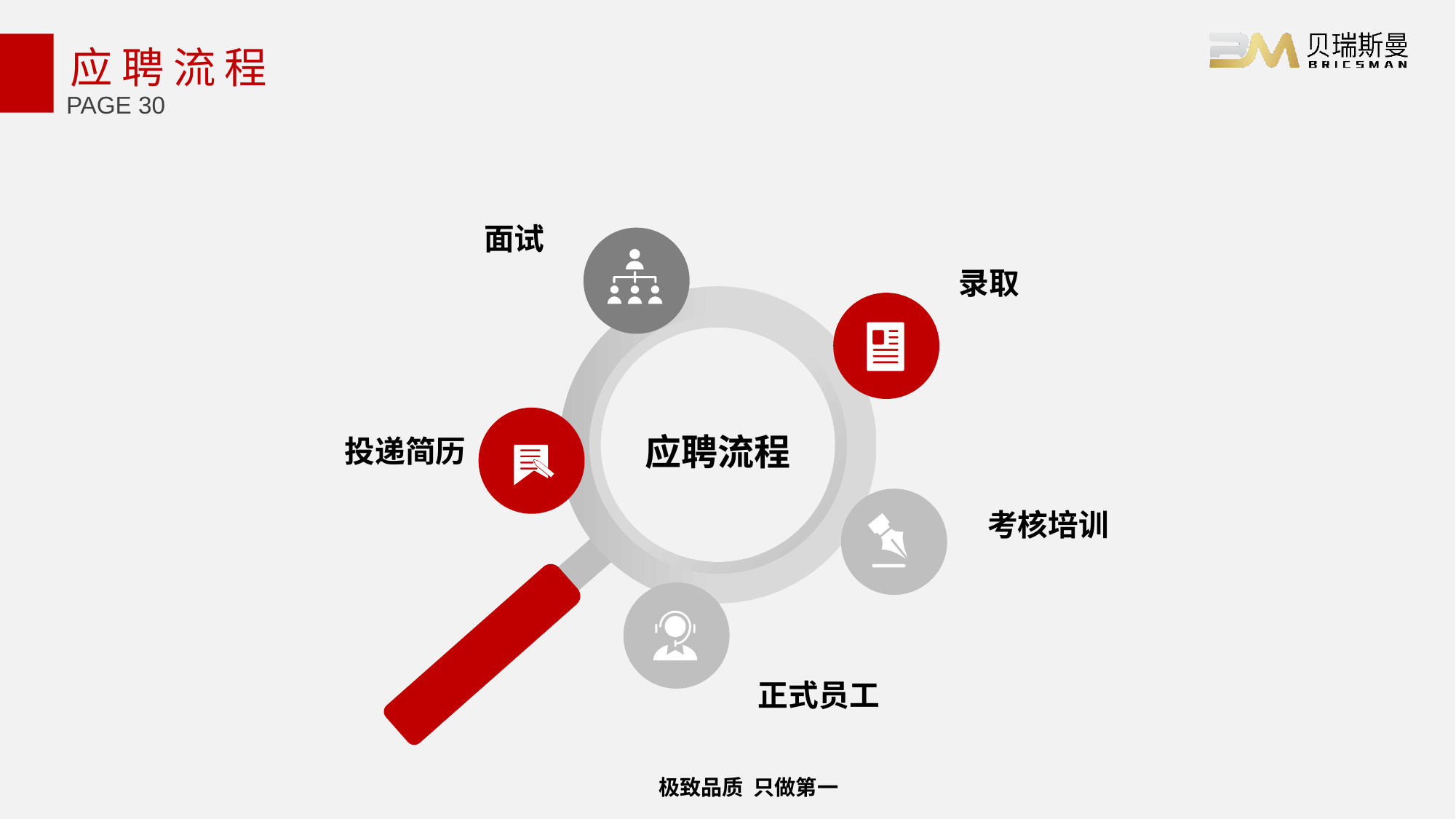

# 应聘流程
面试

录取

应聘流程
投递简历

考核培训

正式员工